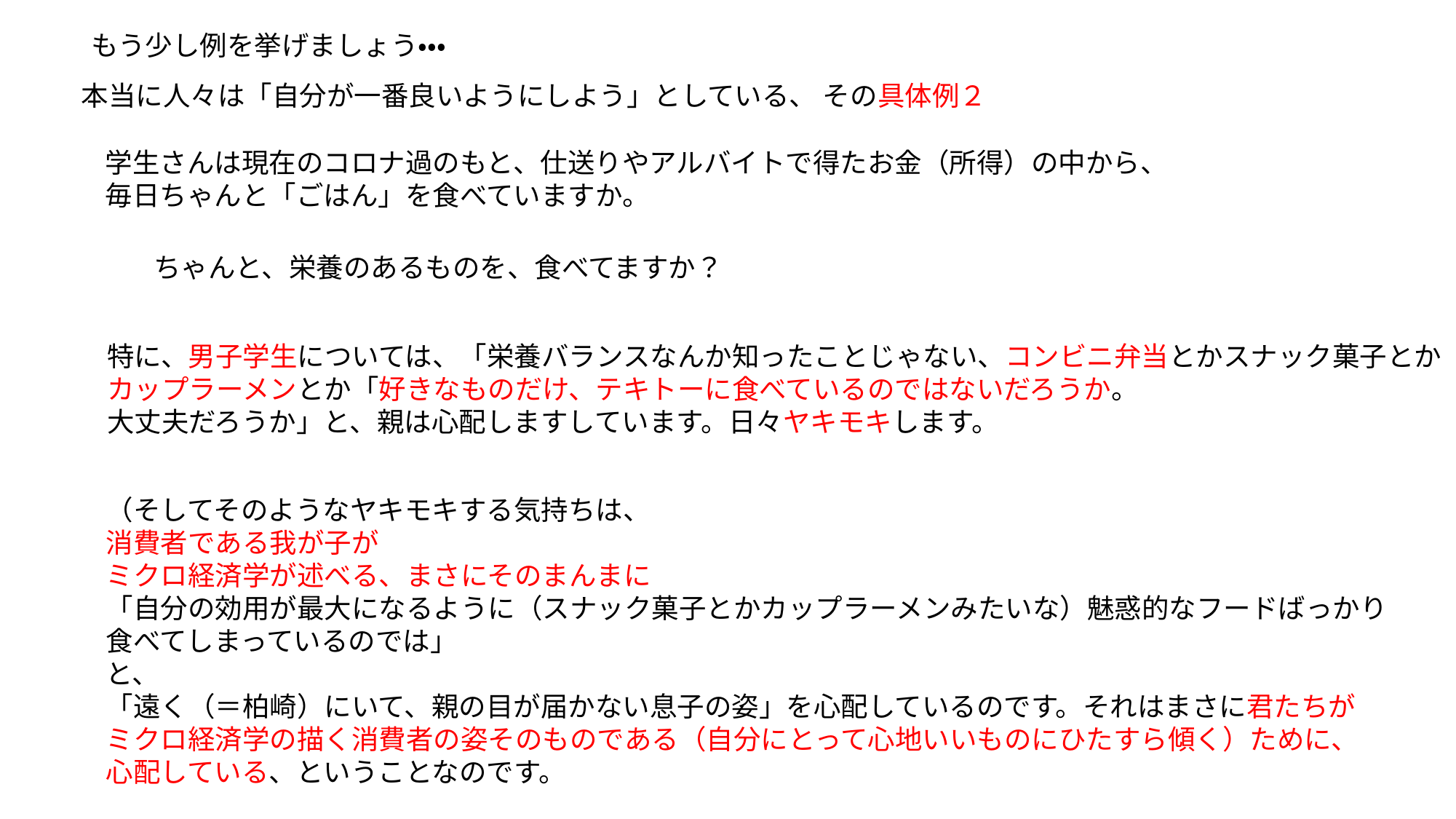

もう少し例を挙げましょう・・・
本当に人々は「自分が一番良いようにしよう」としている、 その具体例２
学生さんは現在のコロナ過のもと、仕送りやアルバイトで得たお金（所得）の中から、
毎日ちゃんと「ごはん」を食べていますか。
ちゃんと、栄養のあるものを、食べてますか？
特に、男子学生については、「栄養バランスなんか知ったことじゃない、コンビニ弁当とかスナック菓子とか
カップラーメンとか「好きなものだけ、テキトーに食べているのではないだろうか。
大丈夫だろうか」と、親は心配しますしています。日々ヤキモキします。
（そしてそのようなヤキモキする気持ちは、
消費者である我が子が
ミクロ経済学が述べる、まさにそのまんまに
「自分の効用が最大になるように（スナック菓子とかカップラーメンみたいな）魅惑的なフードばっかり
食べてしまっているのでは」
と、
「遠く（＝柏崎）にいて、親の目が届かない息子の姿」を心配しているのです。それはまさに君たちが
ミクロ経済学の描く消費者の姿そのものである（自分にとって心地いいものにひたすら傾く）ために、
心配している、ということなのです。